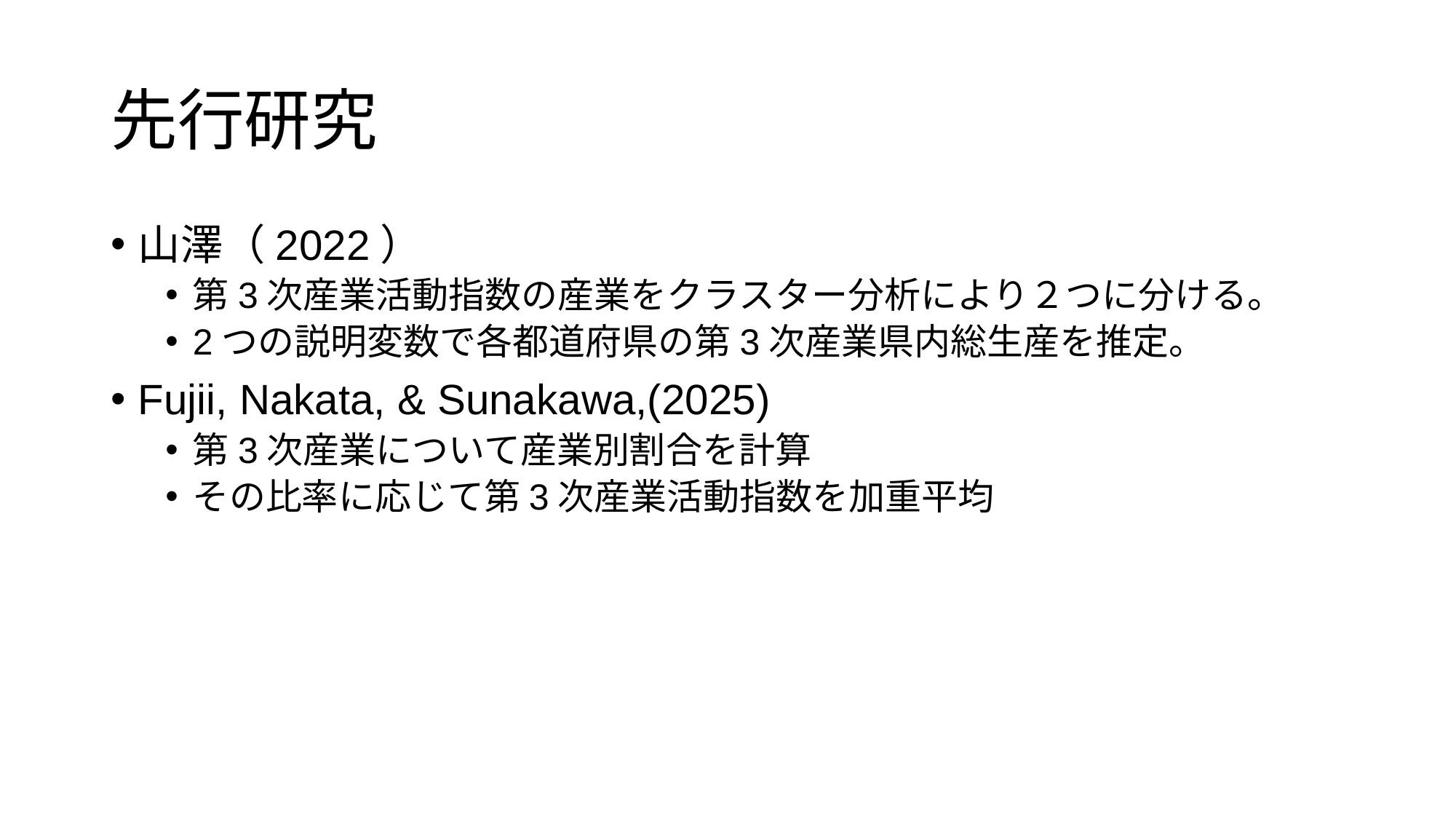

# 先行研究
山澤（2022）
第3次産業活動指数の産業をクラスター分析により２つに分ける。
2つの説明変数で各都道府県の第3次産業県内総生産を推定。
Fujii, Nakata, & Sunakawa,(2025)
第3次産業について産業別割合を計算
その比率に応じて第3次産業活動指数を加重平均